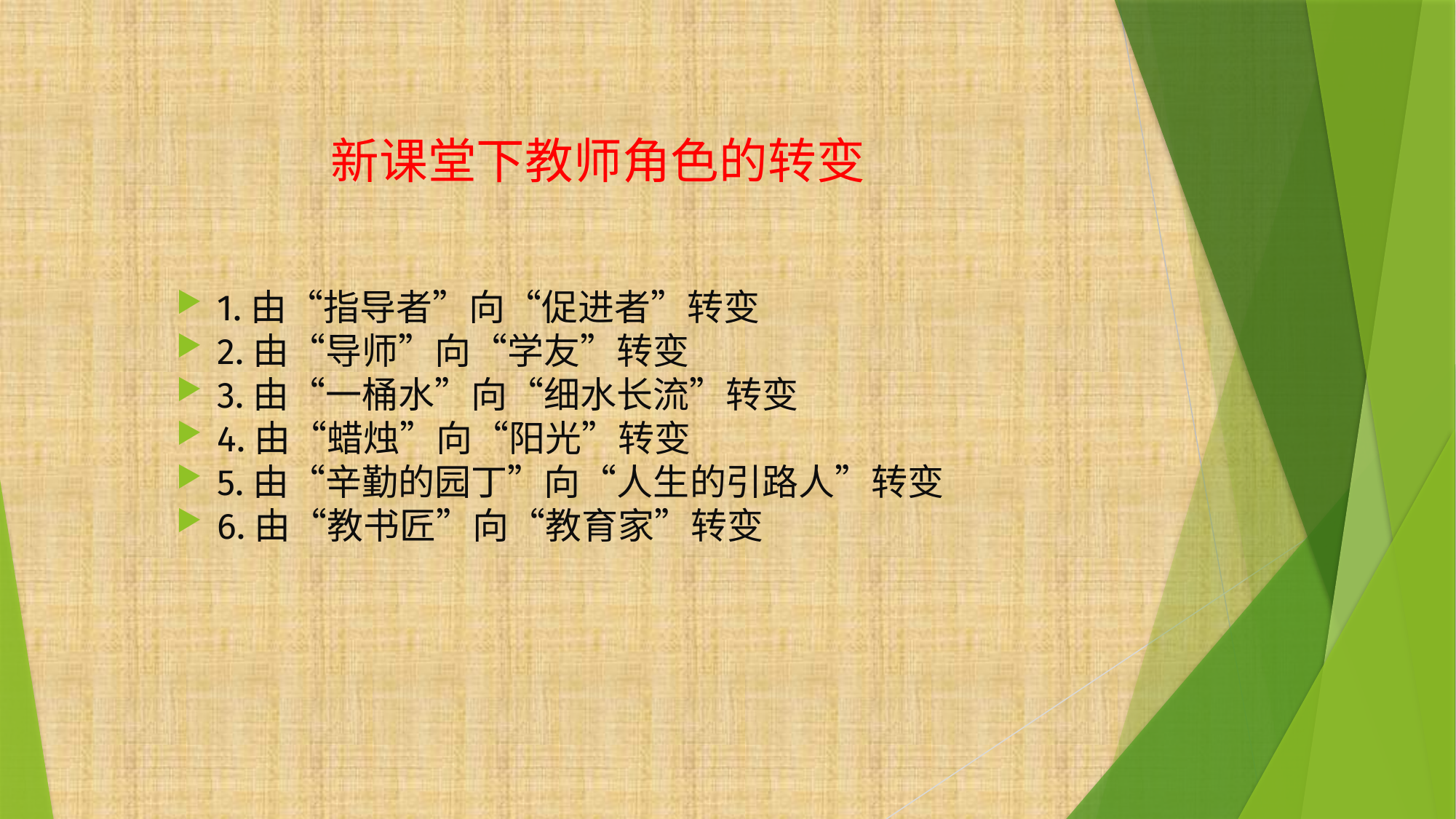

# 新课堂下教师角色的转变
1.由“指导者”向“促进者”转变
2.由“导师”向“学友”转变
3.由“一桶水”向“细水长流”转变
4.由“蜡烛”向“阳光”转变
5.由“辛勤的园丁”向“人生的引路人”转变
6.由“教书匠”向“教育家”转变